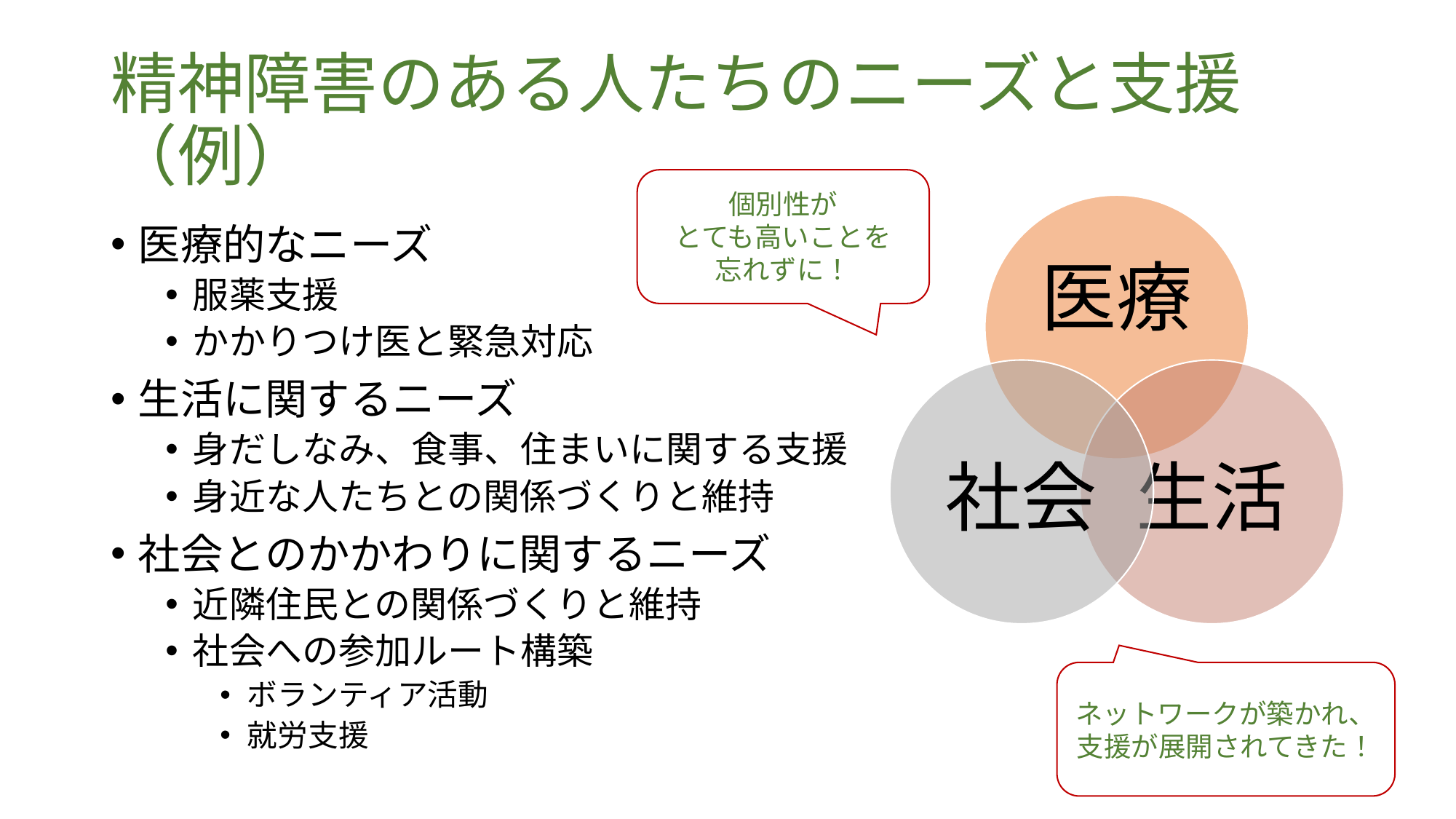

# 精神障害のある人たちのニーズと支援（例）
個別性が
とても高いことを
忘れずに！
医療
生活
社会
医療的なニーズ
服薬支援
かかりつけ医と緊急対応
生活に関するニーズ
身だしなみ、食事、住まいに関する支援
身近な人たちとの関係づくりと維持
社会とのかかわりに関するニーズ
近隣住民との関係づくりと維持
社会への参加ルート構築
ボランティア活動
就労支援

ネットワークが築かれ、支援が展開されてきた！